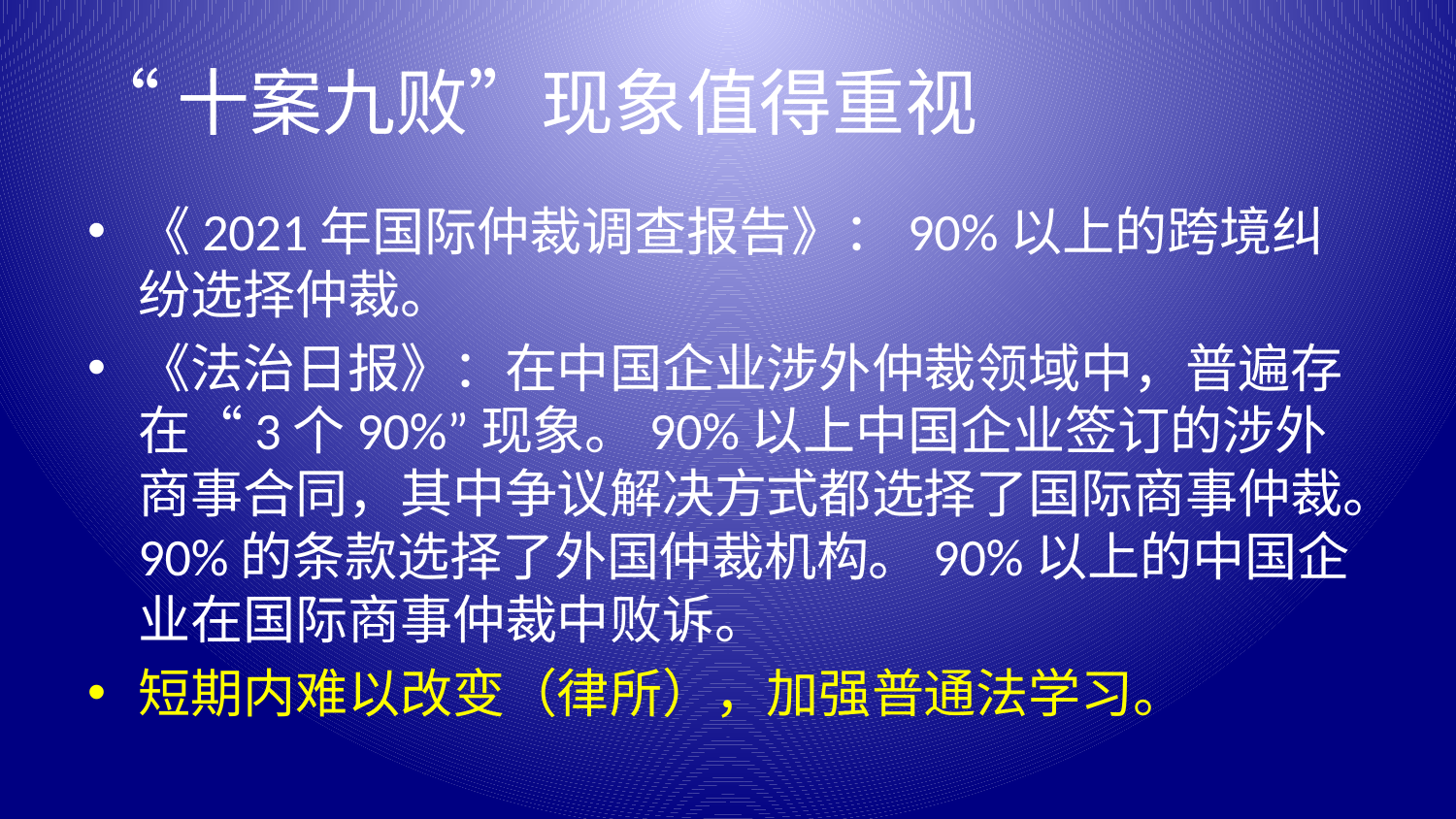

# “十案九败”现象值得重视
《2021年国际仲裁调查报告》：90%以上的跨境纠纷选择仲裁。
《法治日报》：在中国企业涉外仲裁领域中，普遍存在“3个90%”现象。90%以上中国企业签订的涉外商事合同，其中争议解决方式都选择了国际商事仲裁。90%的条款选择了外国仲裁机构。90%以上的中国企业在国际商事仲裁中败诉。
短期内难以改变（律所），加强普通法学习。